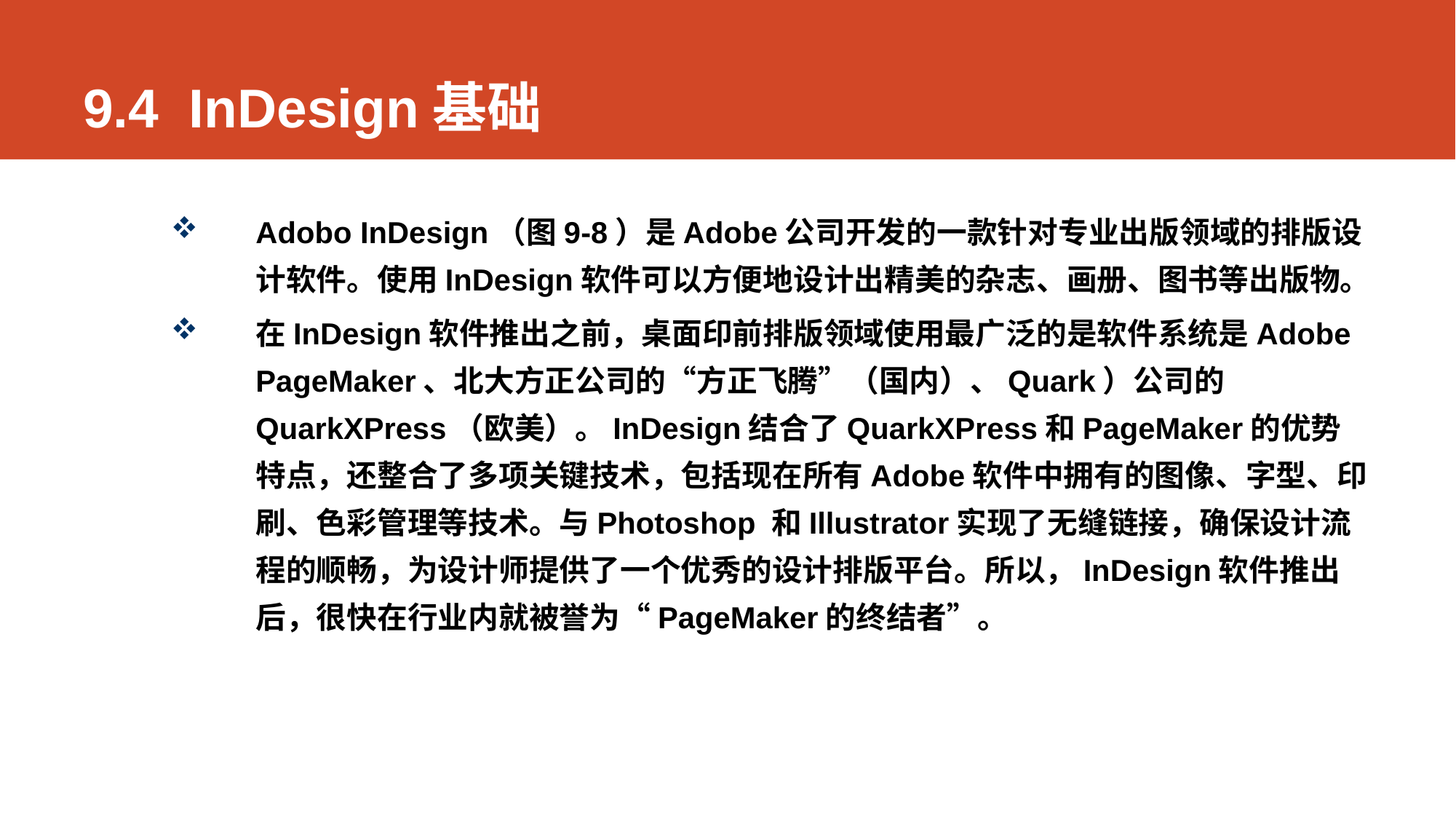

# 9.4  InDesign基础
Adobo InDesign（图9-8）是Adobe公司开发的一款针对专业出版领域的排版设计软件。使用InDesign软件可以方便地设计出精美的杂志、画册、图书等出版物。
在InDesign软件推出之前，桌面印前排版领域使用最广泛的是软件系统是Adobe PageMaker、北大方正公司的“方正飞腾”（国内）、Quark）公司的QuarkXPress（欧美）。InDesign结合了QuarkXPress和PageMaker的优势特点，还整合了多项关键技术，包括现在所有Adobe软件中拥有的图像、字型、印刷、色彩管理等技术。与Photoshop 和Illustrator实现了无缝链接，确保设计流程的顺畅，为设计师提供了一个优秀的设计排版平台。所以，InDesign软件推出后，很快在行业内就被誉为“PageMaker的终结者”。